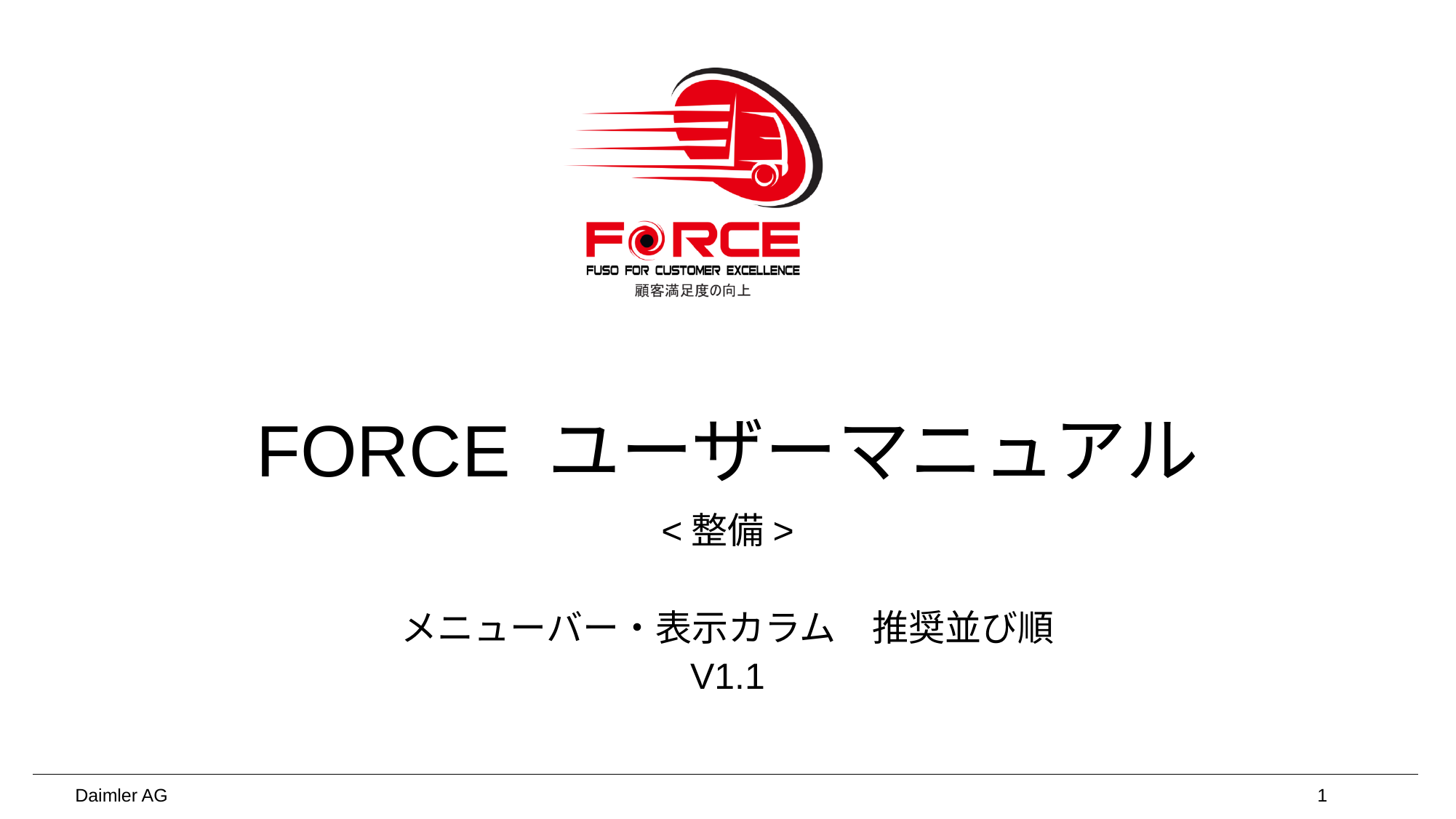

# FORCE ユーザーマニュアル
<整備>

メニューバー・表示カラム　推奨並び順
V1.1
1